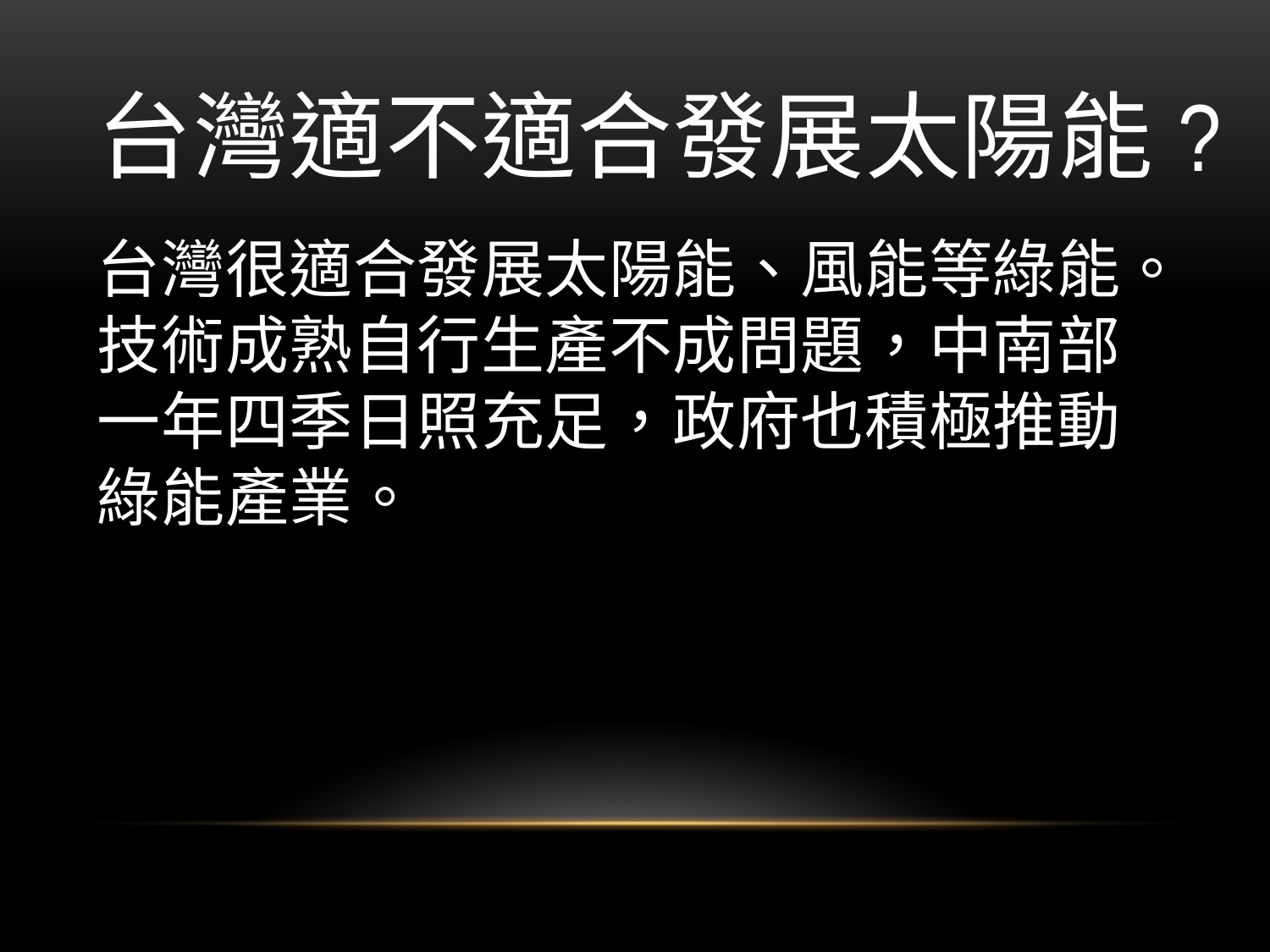

# 台灣適不適合發展太陽能?
台灣很適合發展太陽能、風能等綠能。技術成熟自行生產不成問題，中南部一年四季日照充足，政府也積極推動綠能產業。